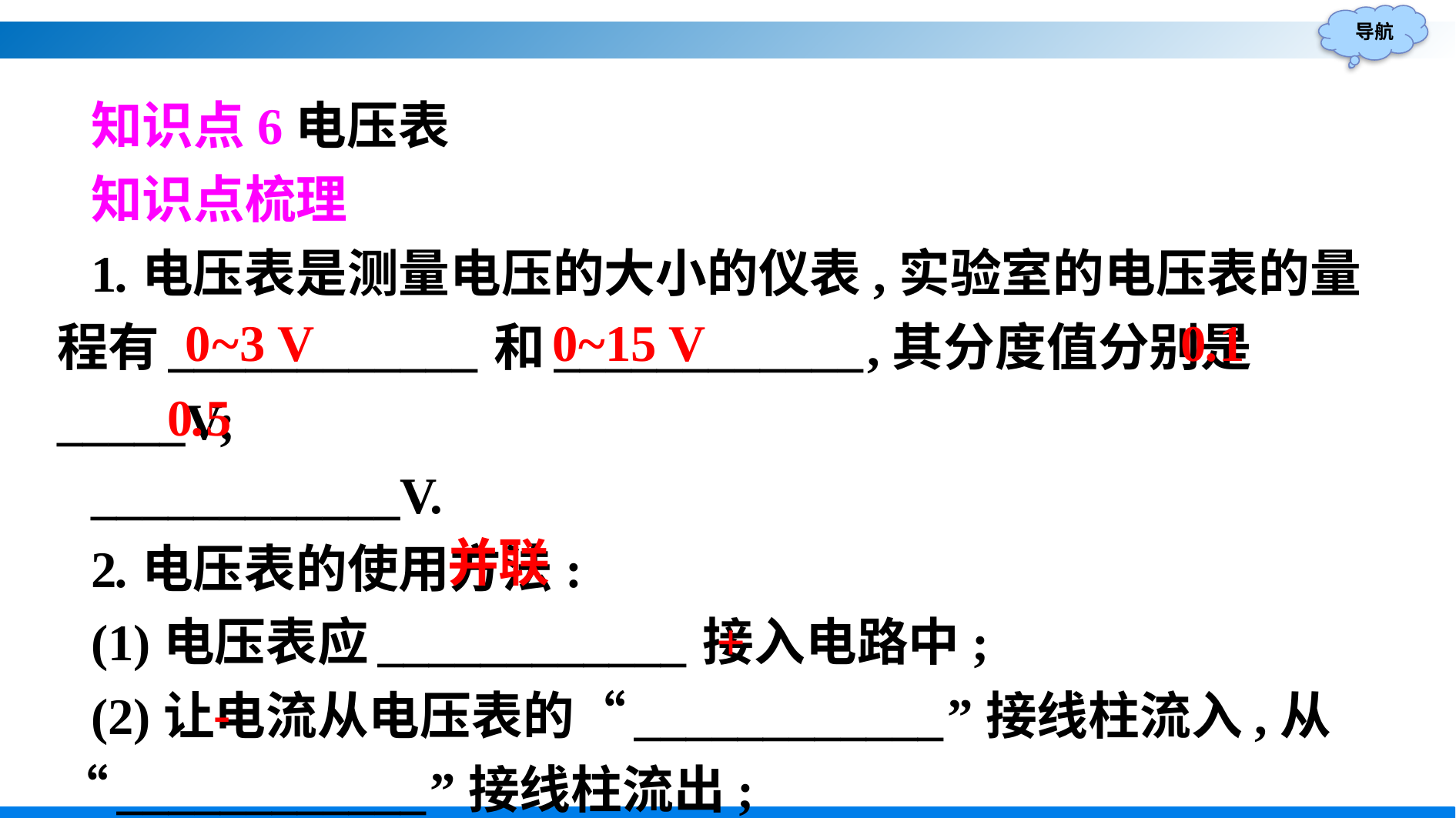

知识点6电压表
知识点梳理
1.电压表是测量电压的大小的仪表,实验室的电压表的量程有____________和____________,其分度值分别是_____V;
____________V.
2.电压表的使用方法:
(1)电压表应____________接入电路中;
(2)让电流从电压表的“____________”接线柱流入,从“____________”接线柱流出;
0.1
0~15 V
0~3 V
0.5
并联
+
-